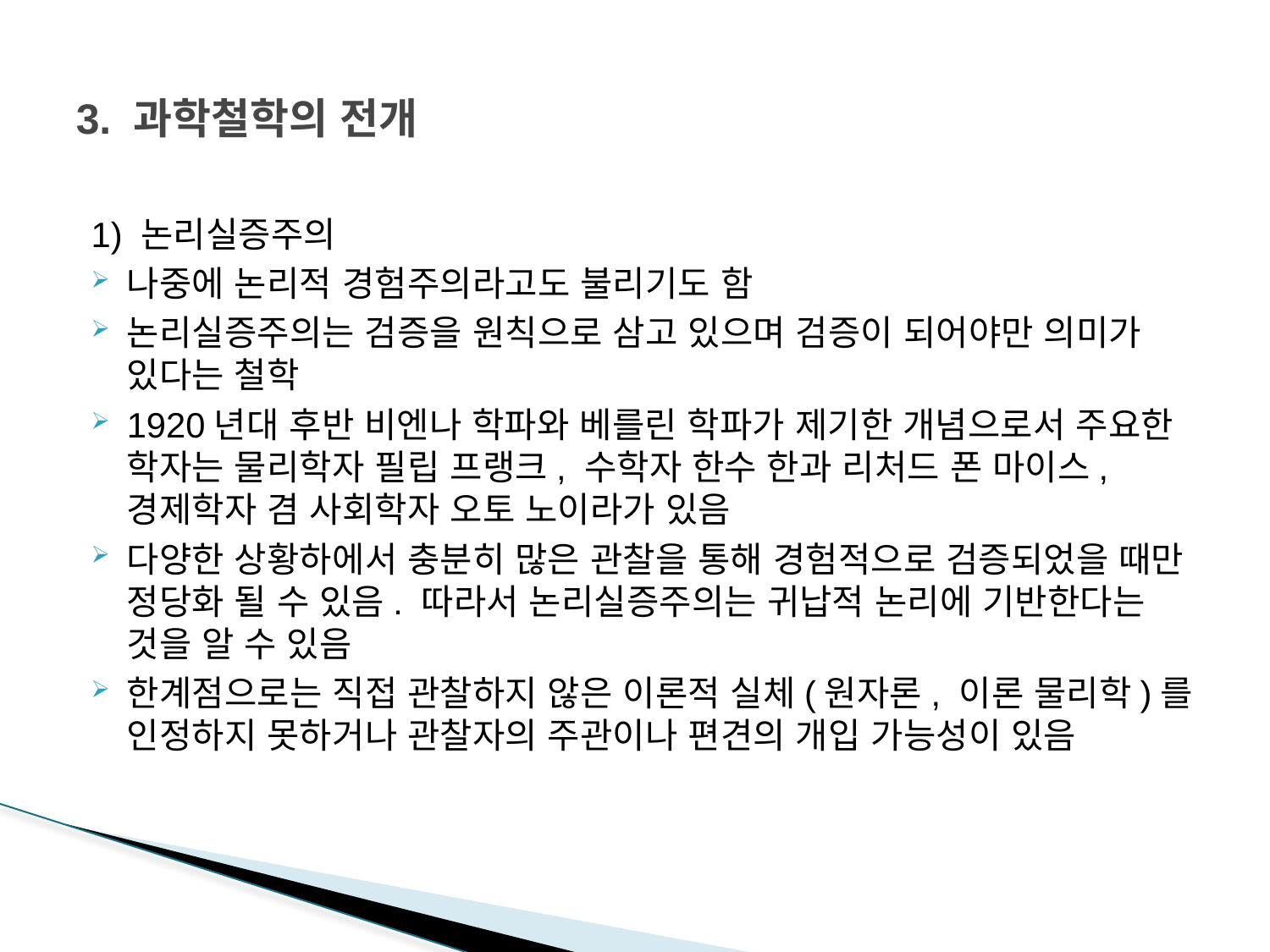

# 3. 과학철학의 전개
1) 논리실증주의
나중에 논리적 경험주의라고도 불리기도 함
논리실증주의는 검증을 원칙으로 삼고 있으며 검증이 되어야만 의미가 있다는 철학
1920년대 후반 비엔나 학파와 베를린 학파가 제기한 개념으로서 주요한 학자는 물리학자 필립 프랭크, 수학자 한수 한과 리처드 폰 마이스, 경제학자 겸 사회학자 오토 노이라가 있음
다양한 상황하에서 충분히 많은 관찰을 통해 경험적으로 검증되었을 때만 정당화 될 수 있음. 따라서 논리실증주의는 귀납적 논리에 기반한다는 것을 알 수 있음
한계점으로는 직접 관찰하지 않은 이론적 실체(원자론, 이론 물리학)를 인정하지 못하거나 관찰자의 주관이나 편견의 개입 가능성이 있음